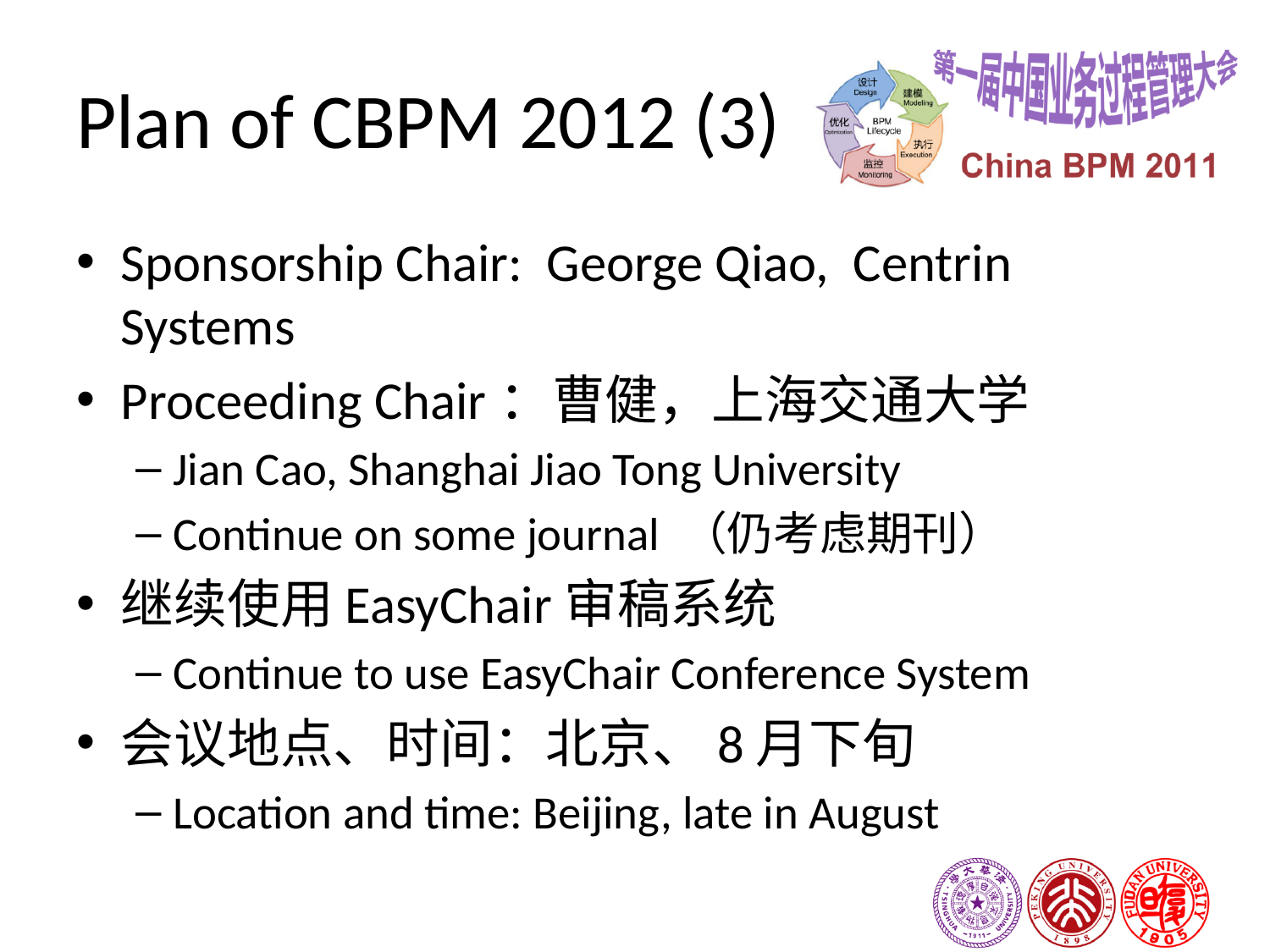

# Plan of CBPM 2012 (3)
Sponsorship Chair:  George Qiao,  Centrin Systems
Proceeding Chair：曹健，上海交通大学
Jian Cao, Shanghai Jiao Tong University
Continue on some journal （仍考虑期刊）
继续使用EasyChair审稿系统
Continue to use EasyChair Conference System
会议地点、时间：北京、8月下旬
Location and time: Beijing, late in August